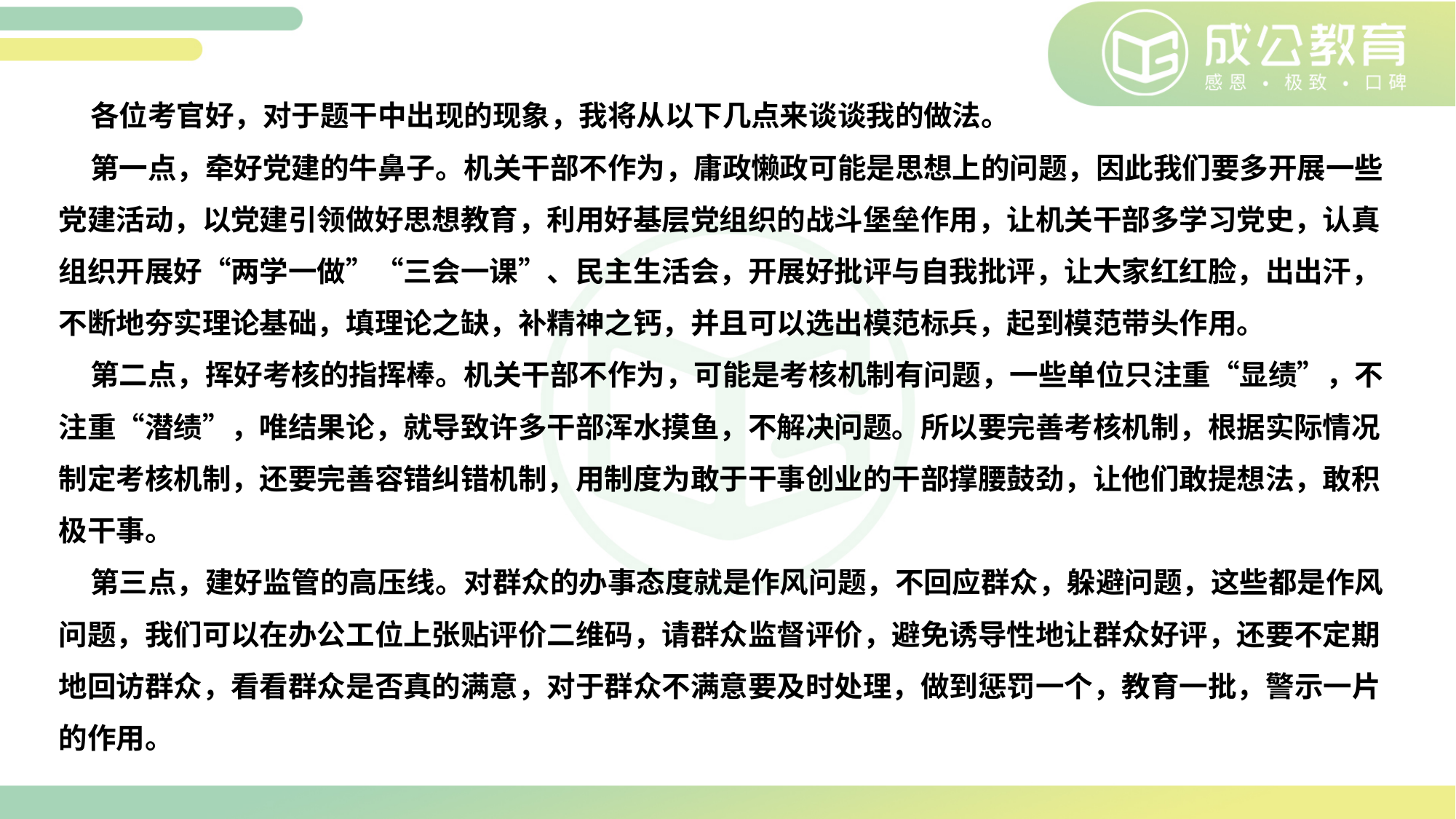

各位考官好，对于题干中出现的现象，我将从以下几点来谈谈我的做法。
第一点，牵好党建的牛鼻子。机关干部不作为，庸政懒政可能是思想上的问题，因此我们要多开展一些党建活动，以党建引领做好思想教育，利用好基层党组织的战斗堡垒作用，让机关干部多学习党史，认真组织开展好“两学一做”“三会一课”、民主生活会，开展好批评与自我批评，让大家红红脸，出出汗，不断地夯实理论基础，填理论之缺，补精神之钙，并且可以选出模范标兵，起到模范带头作用。
第二点，挥好考核的指挥棒。机关干部不作为，可能是考核机制有问题，一些单位只注重“显绩”，不注重“潜绩”，唯结果论，就导致许多干部浑水摸鱼，不解决问题。所以要完善考核机制，根据实际情况制定考核机制，还要完善容错纠错机制，用制度为敢于干事创业的干部撑腰鼓劲，让他们敢提想法，敢积极干事。
第三点，建好监管的高压线。对群众的办事态度就是作风问题，不回应群众，躲避问题，这些都是作风问题，我们可以在办公工位上张贴评价二维码，请群众监督评价，避免诱导性地让群众好评，还要不定期地回访群众，看看群众是否真的满意，对于群众不满意要及时处理，做到惩罚一个，教育一批，警示一片的作用。